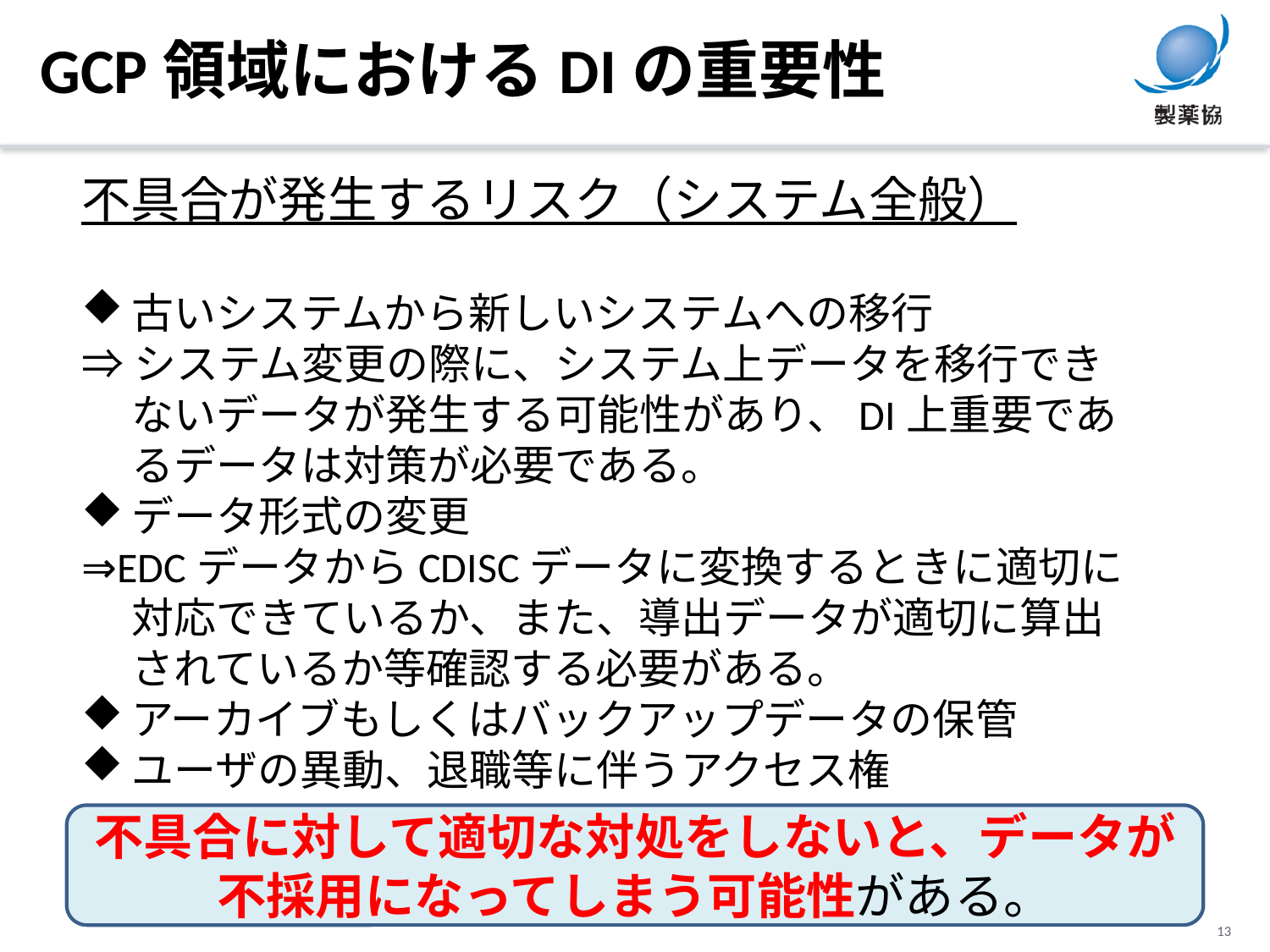

GCP領域におけるDIの重要性
不具合が発生するリスク（システム全般）

古いシステムから新しいシステムへの移行
⇒システム変更の際に、システム上データを移行できないデータが発生する可能性があり、DI上重要であるデータは対策が必要である。
データ形式の変更
⇒EDCデータからCDISCデータに変換するときに適切に対応できているか、また、導出データが適切に算出されているか等確認する必要がある。
アーカイブもしくはバックアップデータの保管
ユーザの異動、退職等に伴うアクセス権

不具合に対して適切な対処をしないと、データが不採用になってしまう可能性がある。
13